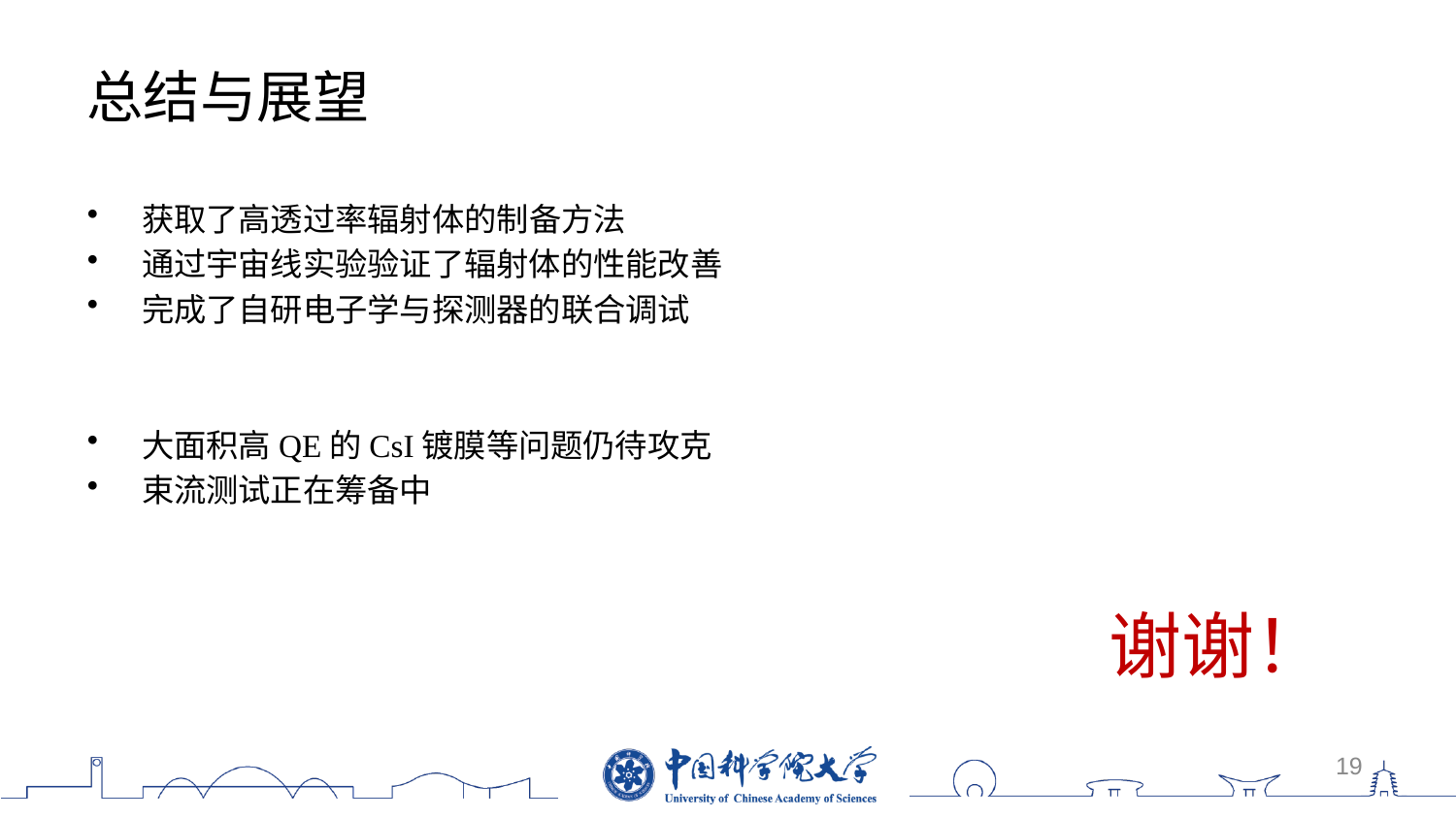

# 总结与展望
获取了高透过率辐射体的制备方法
通过宇宙线实验验证了辐射体的性能改善
完成了自研电子学与探测器的联合调试

大面积高QE的CsI镀膜等问题仍待攻克
束流测试正在筹备中
谢谢！
19